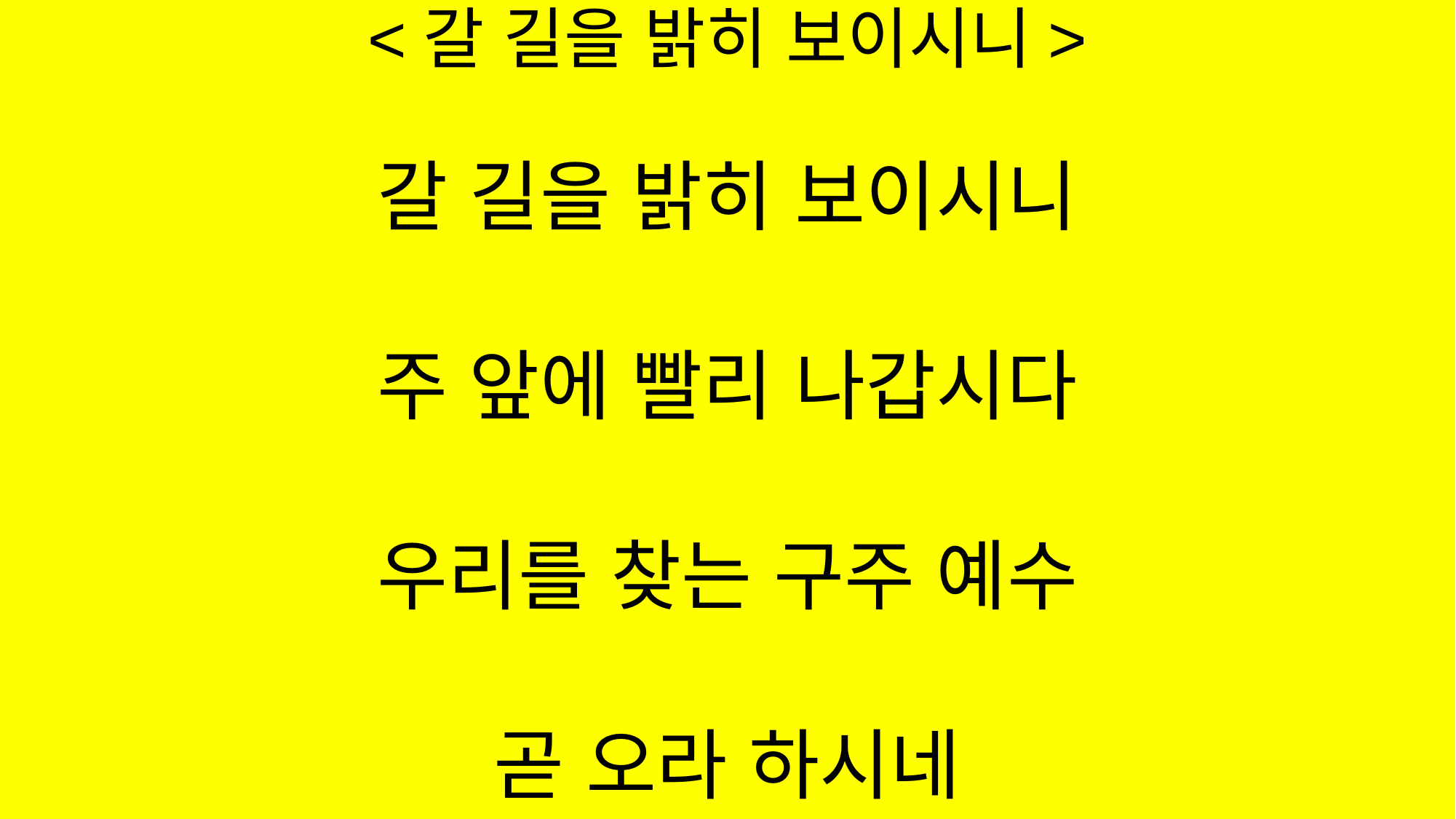

# <갈 길을 밝히 보이시니>
갈 길을 밝히 보이시니

주 앞에 빨리 나갑시다

우리를 찾는 구주 예수

곧 오라 하시네